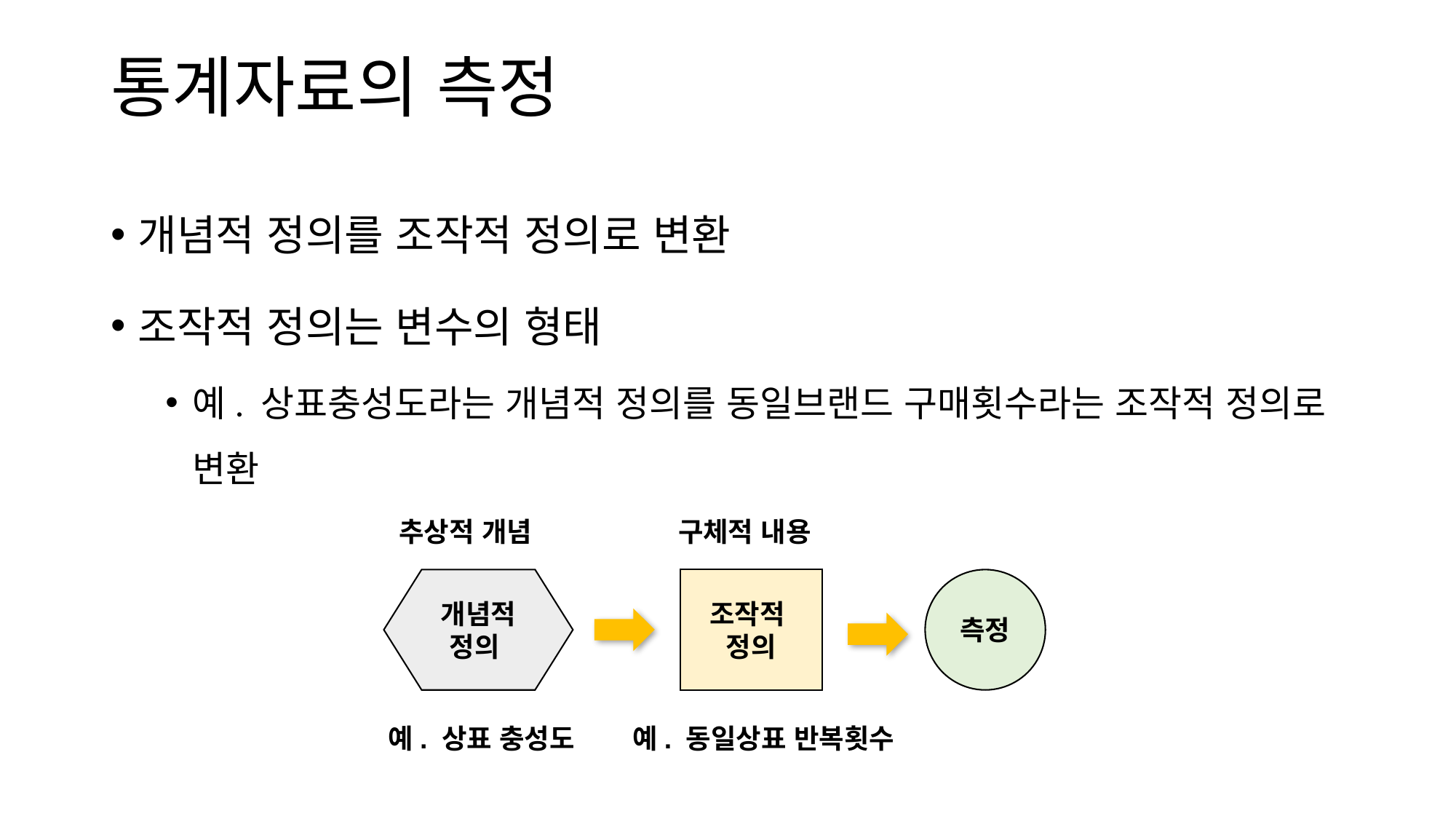

# 통계자료의 측정
개념적 정의를 조작적 정의로 변환
조작적 정의는 변수의 형태
예. 상표충성도라는 개념적 정의를 동일브랜드 구매횟수라는 조작적 정의로 변환

추상적 개념
구체적 내용
개념적 정의
조작적
정의
측정

예. 상표 충성도
예. 동일상표 반복횟수